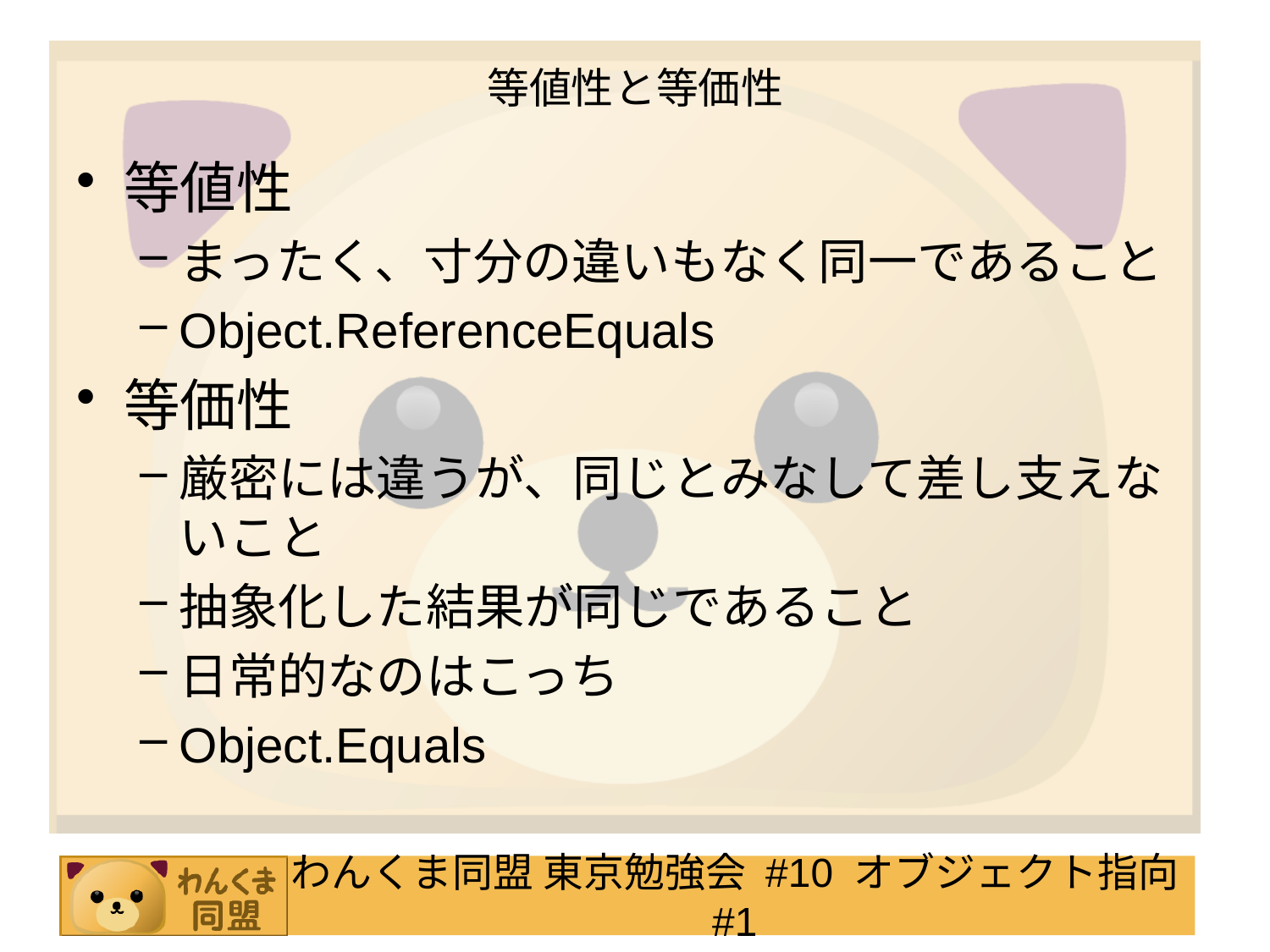

# 等値性と等価性
等値性
まったく、寸分の違いもなく同一であること
Object.ReferenceEquals
等価性
厳密には違うが、同じとみなして差し支えないこと
抽象化した結果が同じであること
日常的なのはこっち
Object.Equals